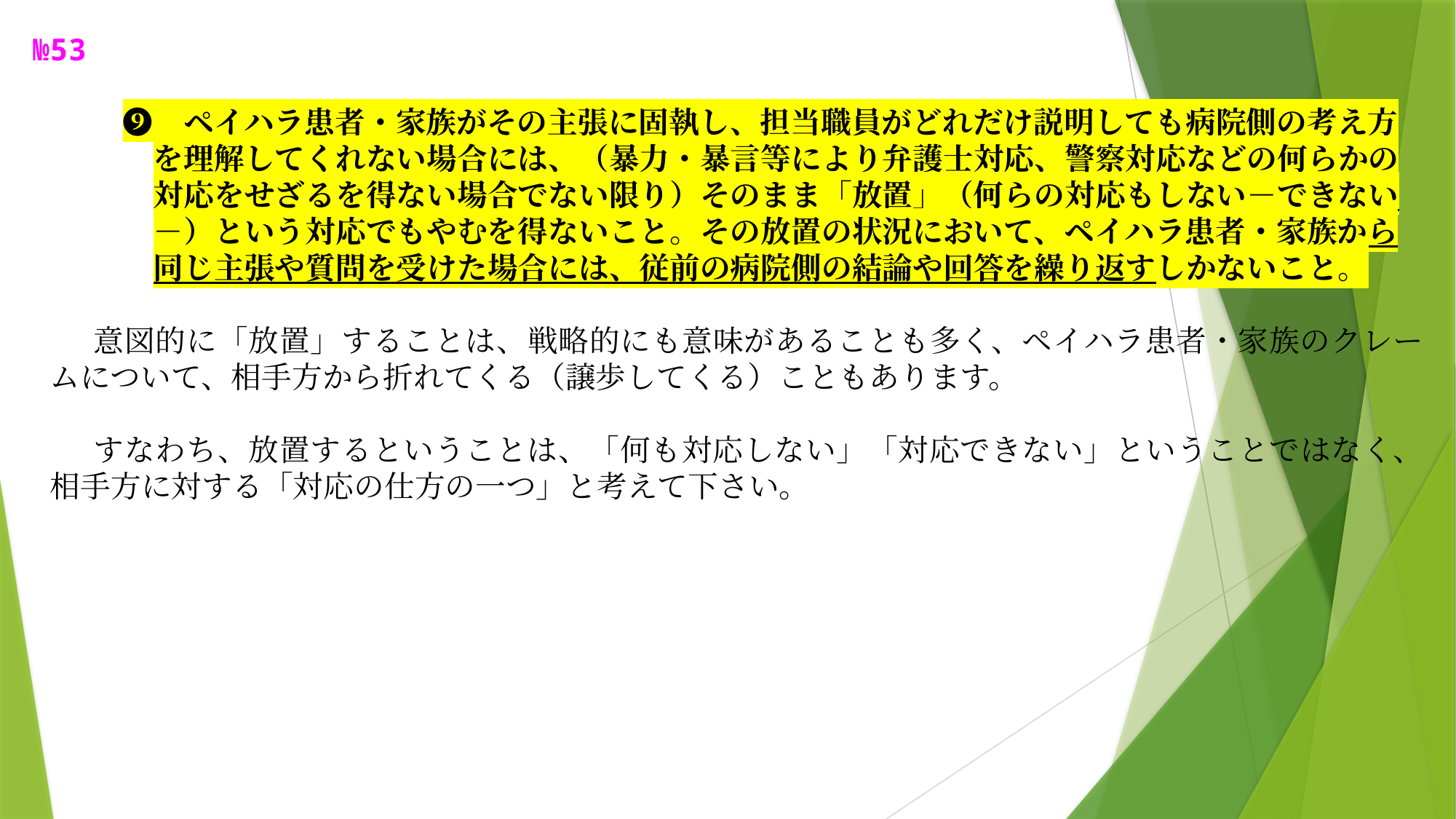

№53

　　　➒　ペイハラ患者・家族がその主張に固執し、担当職員がどれだけ説明しても病院側の考え方
　　　　を理解してくれない場合には、（暴力・暴言等により弁護士対応、警察対応などの何らかの
　　　　対応をせざるを得ない場合でない限り）そのまま「放置」（何らの対応もしない－できない
　　　　－）という対応でもやむを得ないこと。その放置の状況において、ペイハラ患者・家族から
　　　　同じ主張や質問を受けた場合には、従前の病院側の結論や回答を繰り返すしかないこと。

　　意図的に「放置」することは、戦略的にも意味があることも多く、ペイハラ患者・家族のクレームについて、相手方から折れてくる（譲歩してくる）こともあります。

　　すなわち、放置するということは、「何も対応しない」「対応できない」ということではなく、相手方に対する「対応の仕方の一つ」と考えて下さい。